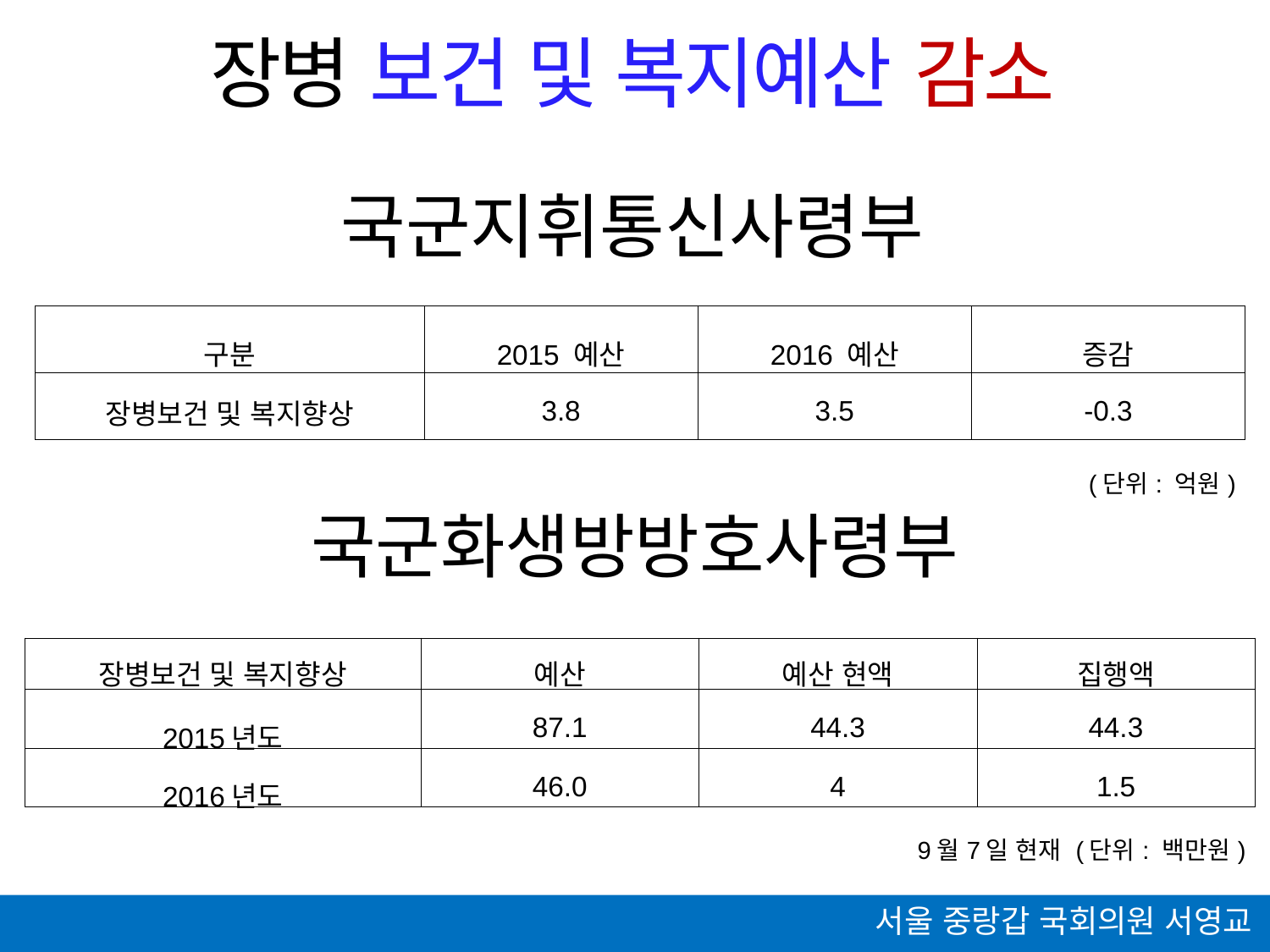

# 장병 보건 및 복지예산 감소
국군지휘통신사령부
| 구분 | 2015 예산 | 2016 예산 | 증감 |
| --- | --- | --- | --- |
| 장병보건 및 복지향상 | 3.8 | 3.5 | -0.3 |
| (단위: 억원) |  |  |  |
국군화생방방호사령부
| 장병보건 및 복지향상 | 예산 | 예산 현액 | 집행액 |
| --- | --- | --- | --- |
| 2015년도 | 87.1 | 44.3 | 44.3 |
| 2016년도 | 46.0 | 4 | 1.5 |
| 9월7일 현재 (단위: 백만원) |  |  |  |

서울 중랑갑 국회의원 서영교